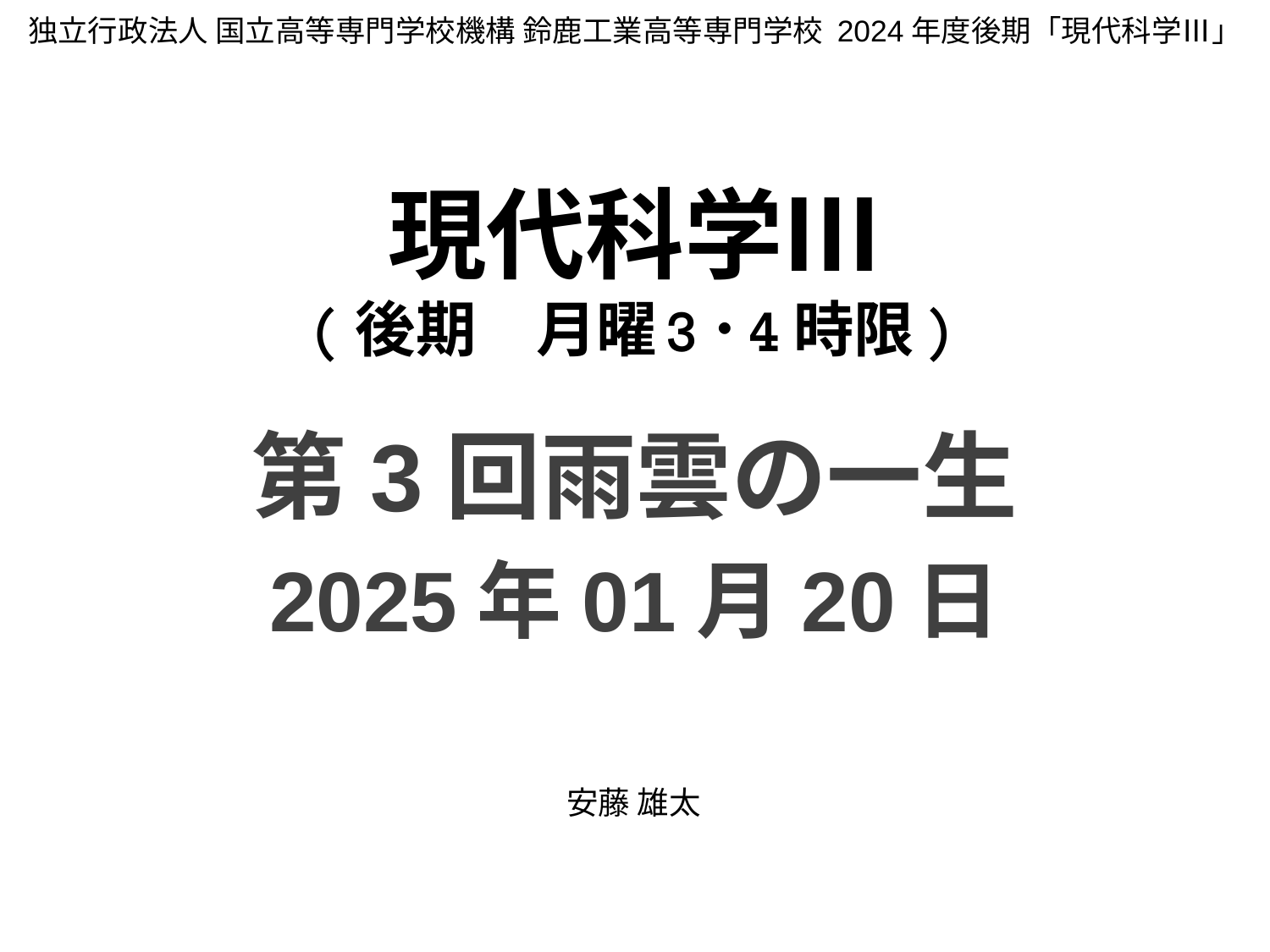

独立行政法人 国立高等専門学校機構 鈴鹿工業高等専門学校 2024年度後期「現代科学Ⅲ」
# 現代科学Ⅲ (後期　月曜3･4時限)
第3回雨雲の一生
2025年01月20日
安藤 雄太